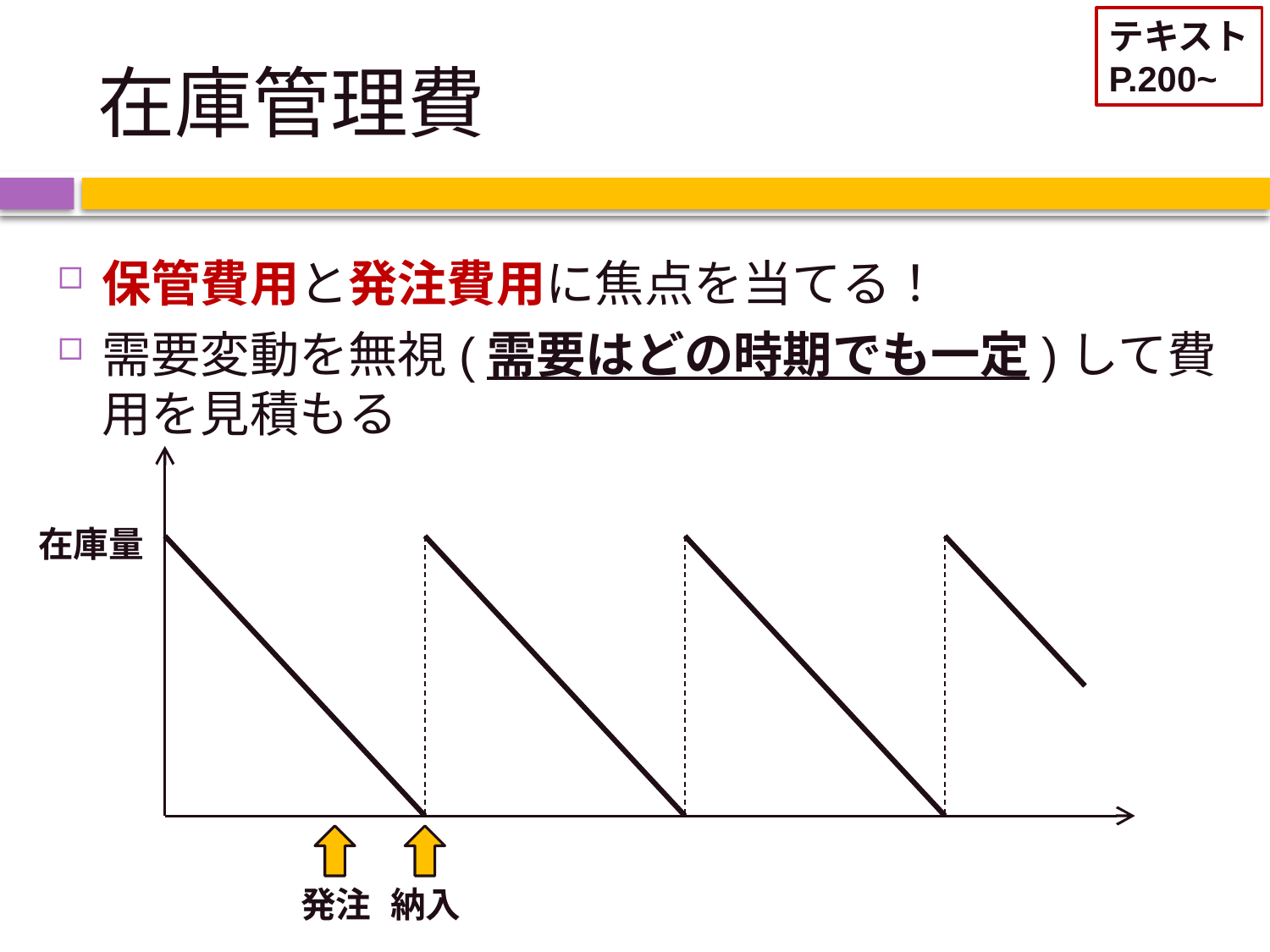

テキスト
P.200~
# 在庫管理費
保管費用と発注費用に焦点を当てる！
需要変動を無視(需要はどの時期でも一定)して費用を見積もる

在庫量

発注
納入